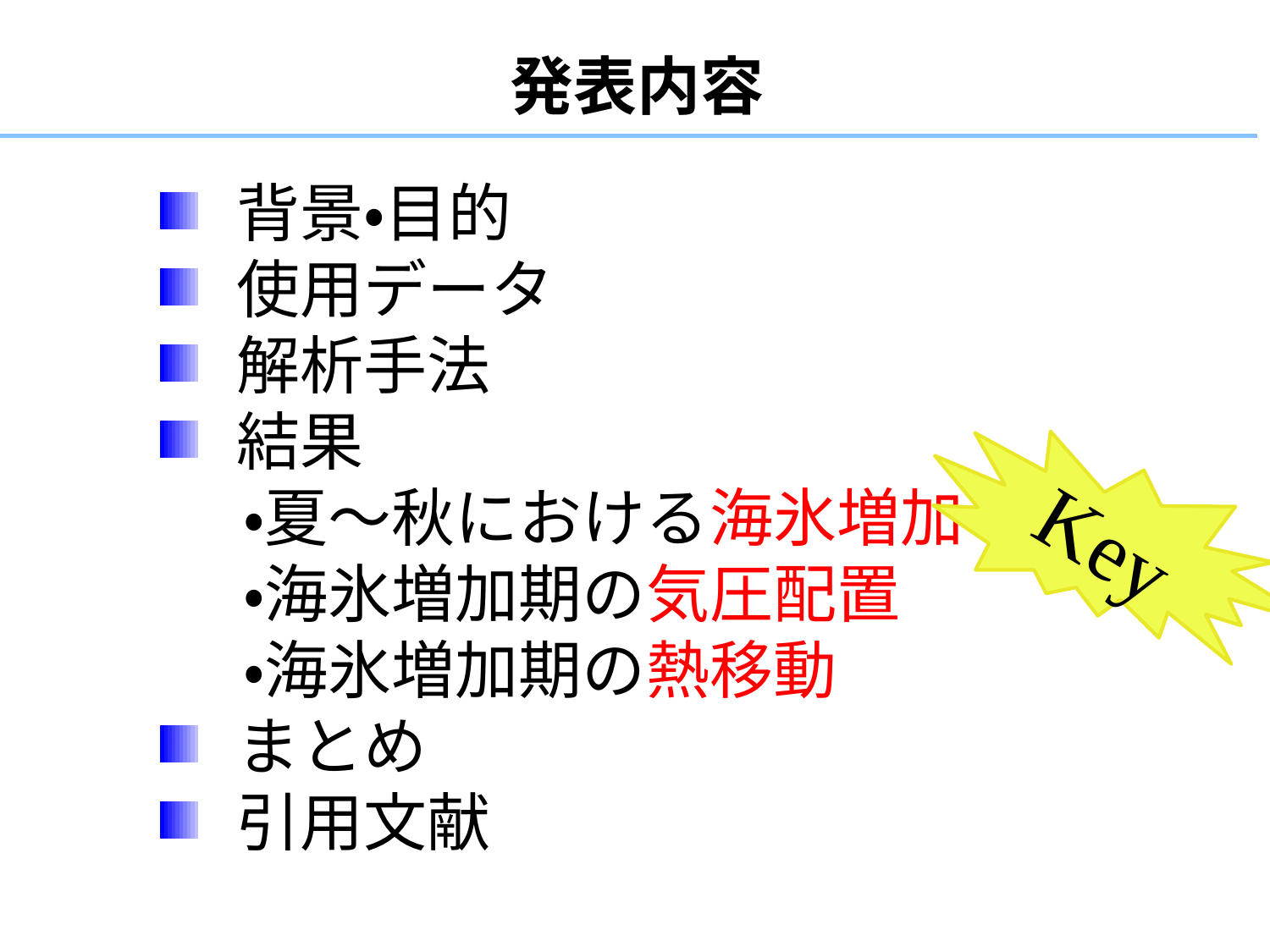

発表内容
背景・目的
使用データ
解析手法
結果
     ・夏～秋における海氷増加
     ・海氷増加期の気圧配置
     ・海氷増加期の熱移動
まとめ
引用文献
Key